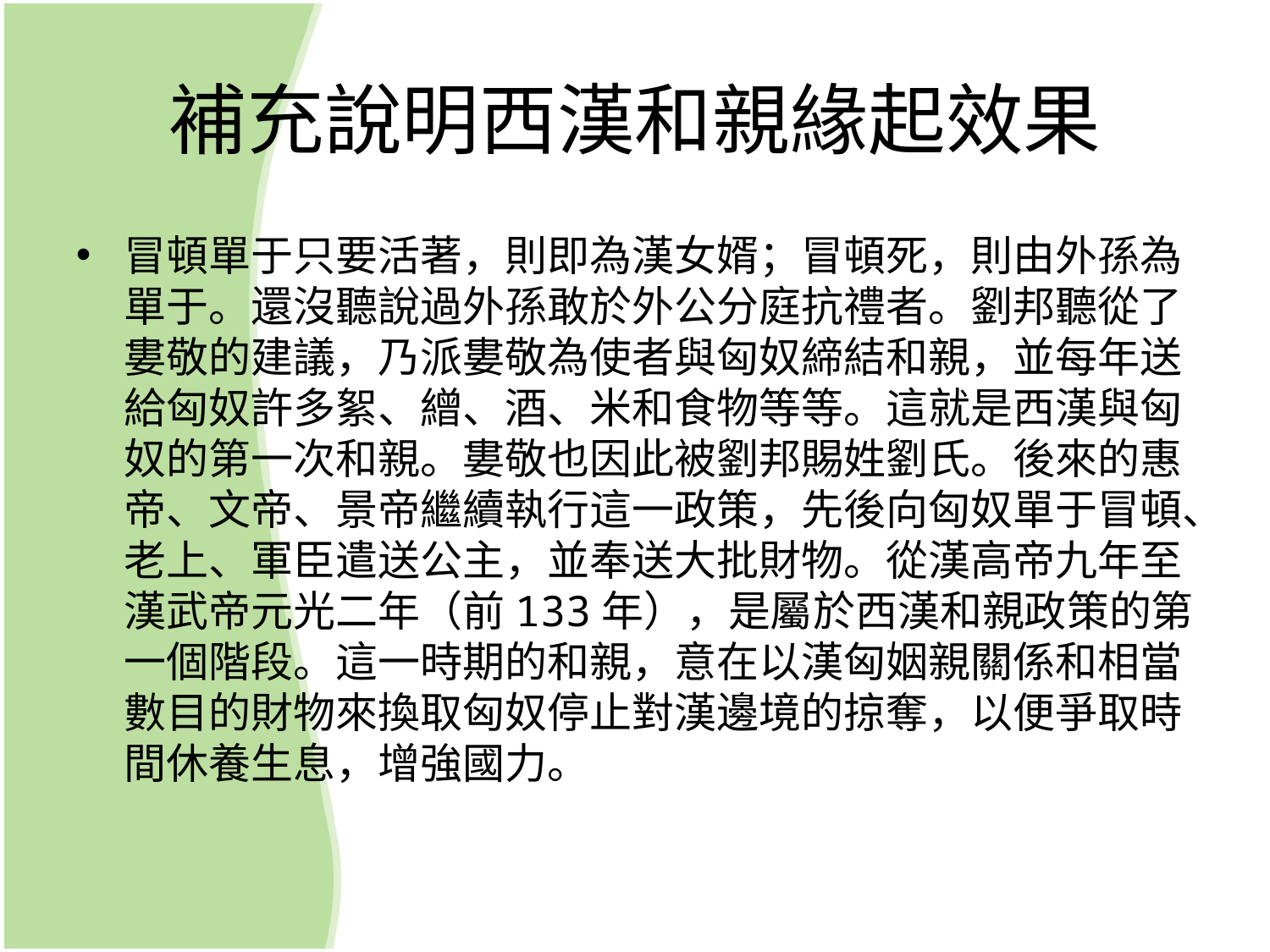

# 補充說明西漢和親緣起效果
冒頓單于只要活著，則即為漢女婿；冒頓死，則由外孫為單于。還沒聽說過外孫敢於外公分庭抗禮者。劉邦聽從了婁敬的建議，乃派婁敬為使者與匈奴締結和親，並每年送給匈奴許多絮、繒、酒、米和食物等等。這就是西漢與匈奴的第一次和親。婁敬也因此被劉邦賜姓劉氏。後來的惠帝、文帝、景帝繼續執行這一政策，先後向匈奴單于冒頓、老上、軍臣遣送公主，並奉送大批財物。從漢高帝九年至漢武帝元光二年（前133年），是屬於西漢和親政策的第一個階段。這一時期的和親，意在以漢匈姻親關係和相當數目的財物來換取匈奴停止對漢邊境的掠奪，以便爭取時間休養生息，增強國力。